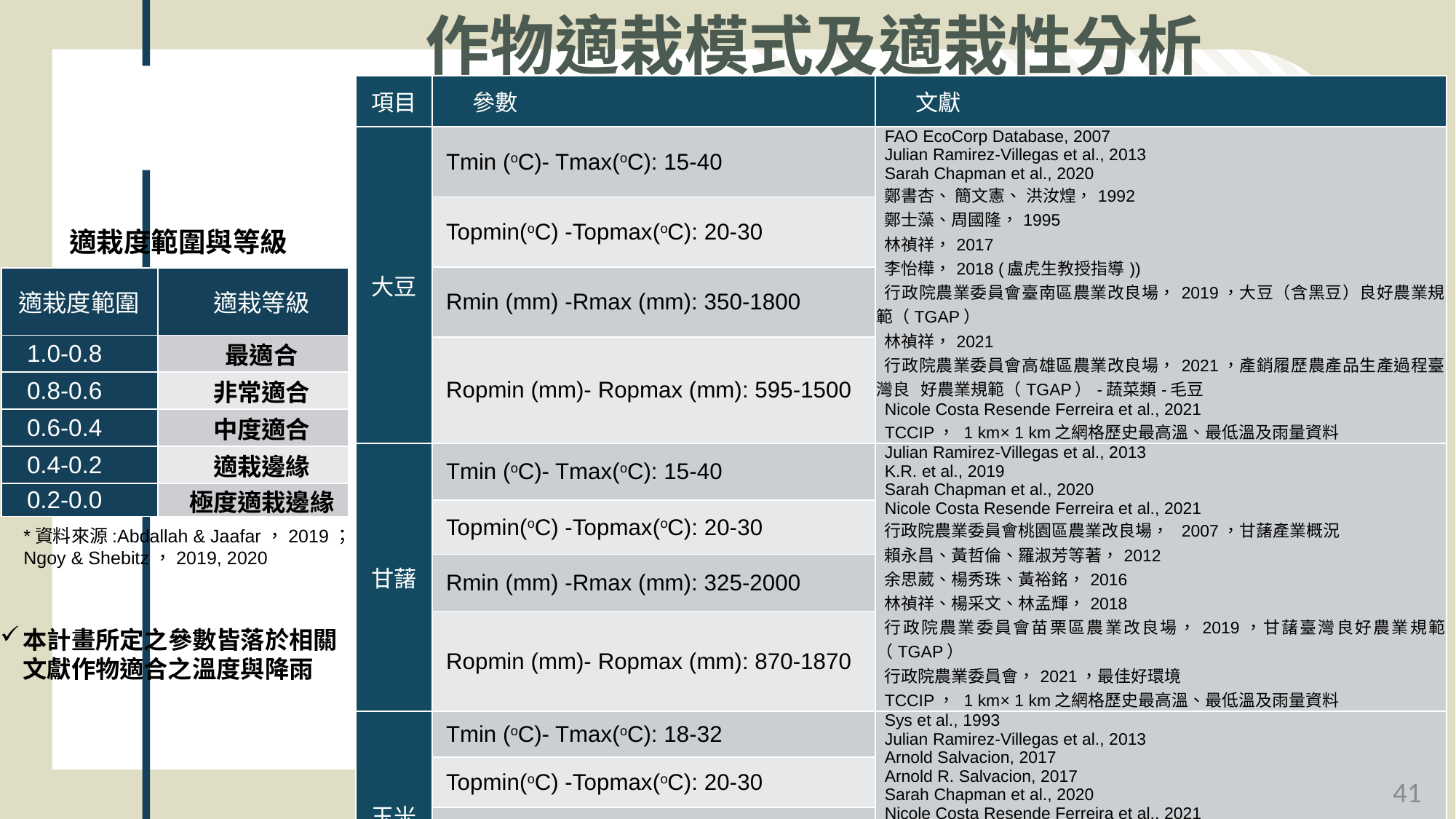

作物適栽模式及適栽性分析
| 項目 | 參數 | 文獻 |
| --- | --- | --- |
| 大豆 | Tmin (oC)- Tmax(oC): 15-40 | FAO EcoCorp Database, 2007 Julian Ramirez-Villegas et al., 2013 Sarah Chapman et al., 2020 鄭書杏、 簡文憲、 洪汝煌，1992 鄭士藻、周國隆，1995 林禎祥，2017 李怡樺，2018 (盧虎生教授指導)) 行政院農業委員會臺南區農業改良場，2019，大豆（含黑豆）良好農業規範（TGAP） 林禎祥，2021 行政院農業委員會高雄區農業改良場，2021，產銷履歷農產品生產過程臺灣良 好農業規範（TGAP）-蔬菜類-毛豆 Nicole Costa Resende Ferreira et al., 2021 TCCIP， 1 km× 1 km之網格歷史最高溫、最低溫及雨量資料 |
|  | Topmin(oC) -Topmax(oC): 20-30 |  |
|  | Rmin (mm) -Rmax (mm): 350-1800 |  |
|  | Ropmin (mm)- Ropmax (mm): 595-1500 |  |
| 甘藷 | Tmin (oC)- Tmax(oC): 15-40 | Julian Ramirez-Villegas et al., 2013 K.R. et al., 2019 Sarah Chapman et al., 2020 Nicole Costa Resende Ferreira et al., 2021 行政院農業委員會桃園區農業改良場， 2007，甘藷產業概況 賴永昌、黃哲倫、羅淑芳等著，2012 余思葳、楊秀珠、黃裕銘，2016 林禎祥、楊采文、林孟輝，2018 行政院農業委員會苗栗區農業改良場，2019，甘藷臺灣良好農業規範（TGAP） 行政院農業委員會，2021，最佳好環境 TCCIP， 1 km× 1 km之網格歷史最高溫、最低溫及雨量資料 |
|  | Topmin(oC) -Topmax(oC): 20-30 |  |
|  | Rmin (mm) -Rmax (mm): 325-2000 |  |
|  | Ropmin (mm)- Ropmax (mm): 870-1870 |  |
| 玉米 | Tmin (oC)- Tmax(oC): 18-32 | Sys et al., 1993 Julian Ramirez-Villegas et al., 2013 Arnold Salvacion, 2017 Arnold R. Salvacion, 2017 Sarah Chapman et al., 2020 Nicole Costa Resende Ferreira et al., 2021 鄭書杏、簡文憲、洪汝煌，1992 游添榮，1995 謝光照、戴宏宇、孫凭偉，2021 TCCIP， 1 km× 1 km之網格歷史最高溫、最低溫及雨量資料 |
|  | Topmin(oC) -Topmax(oC): 20-30 |  |
|  | Rmin (mm) -Rmax (mm): 300-1600 |  |
|  | Ropmin (mm)- Ropmax (mm):410-1100 |  |
適栽度範圍與等級
| 適栽度範圍 | 適栽等級 |
| --- | --- |
| 1.0-0.8 | 最適合 |
| 0.8-0.6 | 非常適合 |
| 0.6-0.4 | 中度適合 |
| 0.4-0.2 | 適栽邊緣 |
| 0.2-0.0 | 極度適栽邊緣 |
*資料來源:Abdallah & Jaafar，2019；
Ngoy & Shebitz，2019, 2020
本計畫所定之參數皆落於相關文獻作物適合之溫度與降雨
41